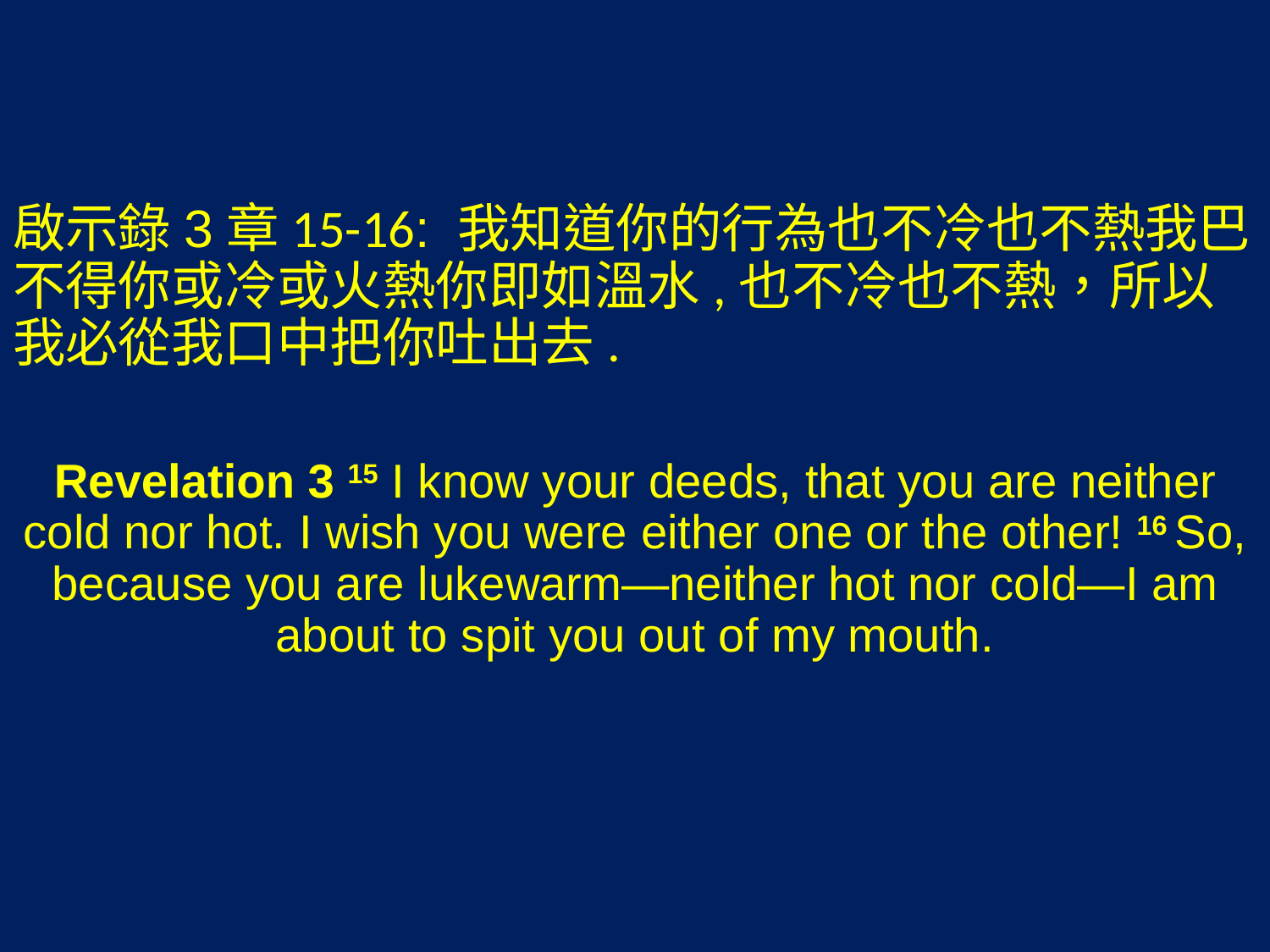

啟示錄3章15-16: 我知道你的行為也不冷也不熱我巴不得你或冷或火熱你即如溫水,也不冷也不熱，所以我必從我口中把你吐出去.

Revelation 3 15 I know your deeds, that you are neither cold nor hot. I wish you were either one or the other! 16 So, because you are lukewarm—neither hot nor cold—I am about to spit you out of my mouth.